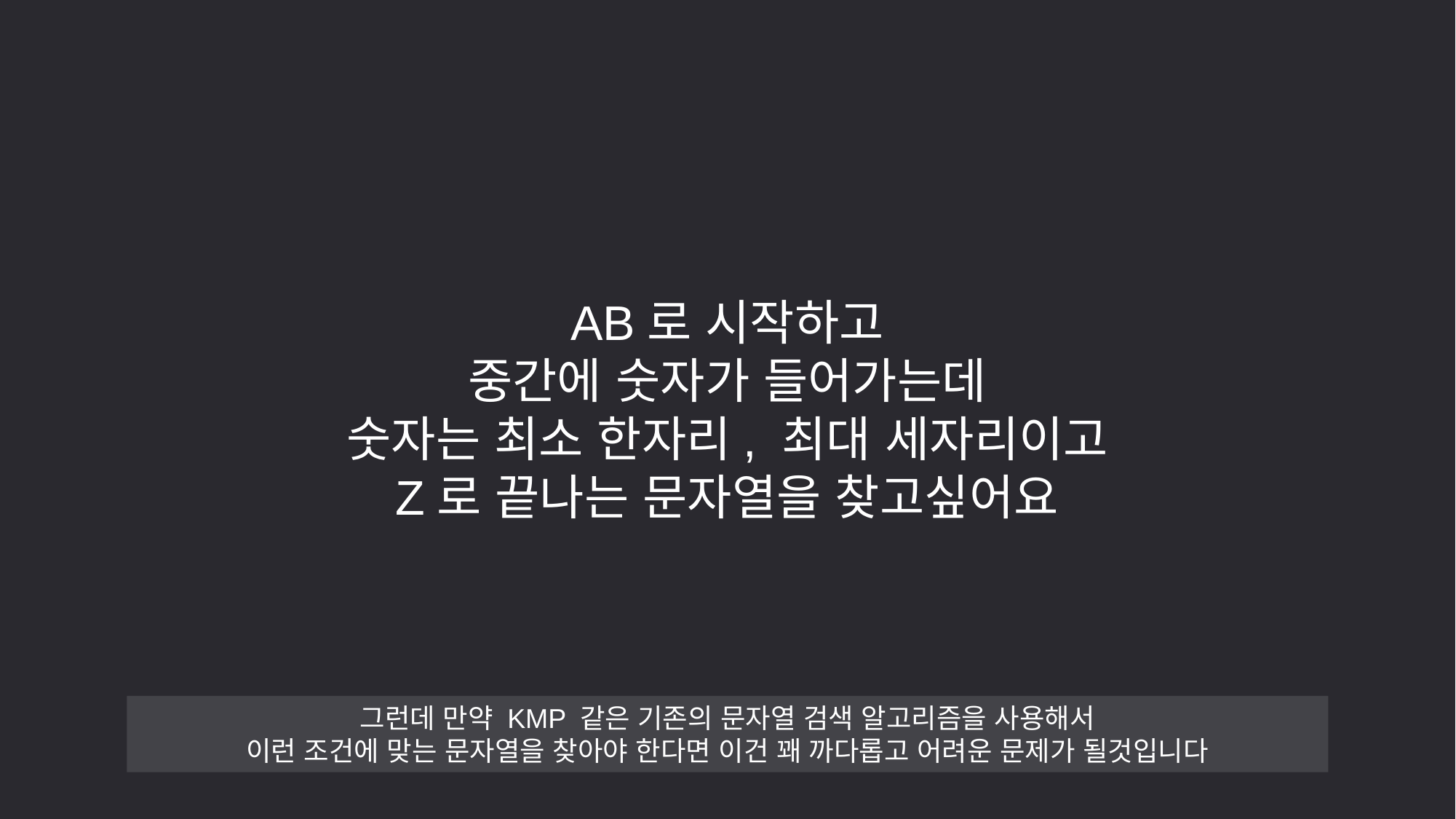

AB로 시작하고
중간에 숫자가 들어가는데
숫자는 최소 한자리, 최대 세자리이고
Z로 끝나는 문자열을 찾고싶어요
그런데 만약 KMP 같은 기존의 문자열 검색 알고리즘을 사용해서
이런 조건에 맞는 문자열을 찾아야 한다면 이건 꽤 까다롭고 어려운 문제가 될것입니다